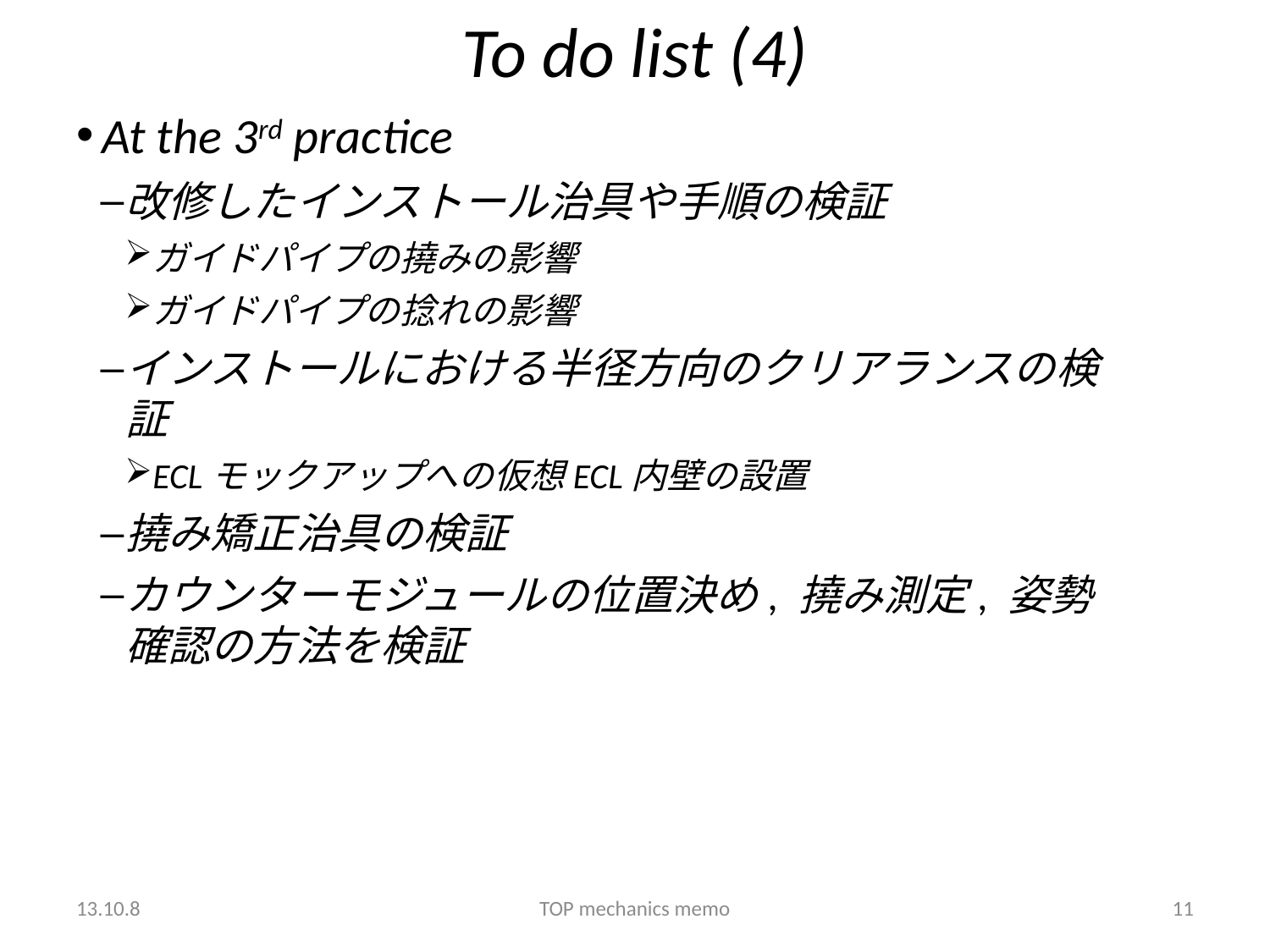

# To do list (4)
At the 3rd practice
改修したインストール治具や手順の検証
ガイドパイプの撓みの影響
ガイドパイプの捻れの影響
インストールにおける半径方向のクリアランスの検証
ECLモックアップへの仮想ECL内壁の設置
撓み矯正治具の検証
カウンターモジュールの位置決め, 撓み測定, 姿勢確認の方法を検証
13.10.8
TOP mechanics memo
11